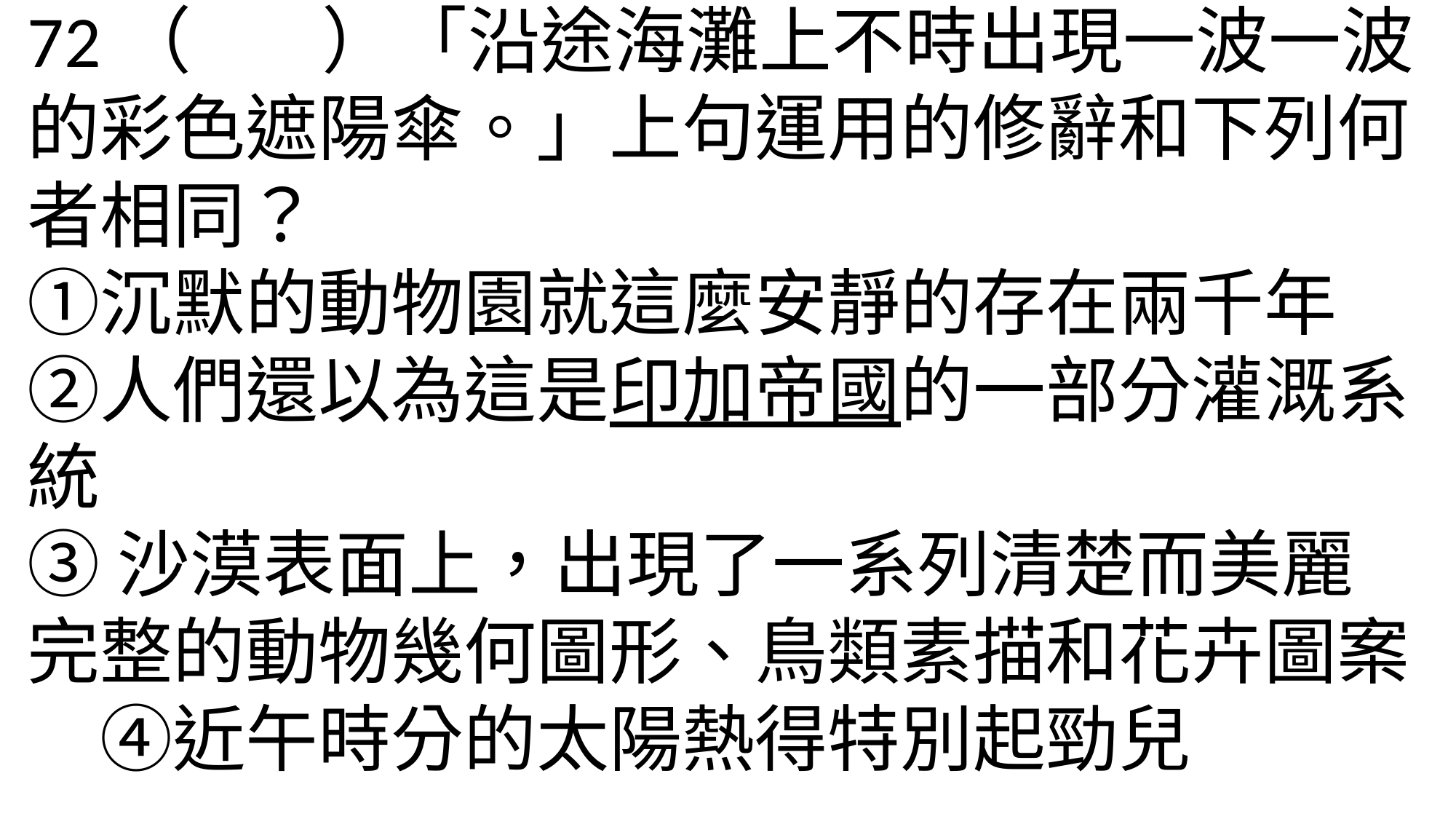

72（        ）「沿途海灘上不時出現一波一波的彩色遮陽傘。」上句運用的修辭和下列何者相同？　
①沉默的動物園就這麼安靜的存在兩千年　②人們還以為這是印加帝國的一部分灌溉系統
③沙漠表面上，出現了一系列清楚而美麗完整的動物幾何圖形、鳥類素描和花卉圖案　④近午時分的太陽熱得特別起勁兒